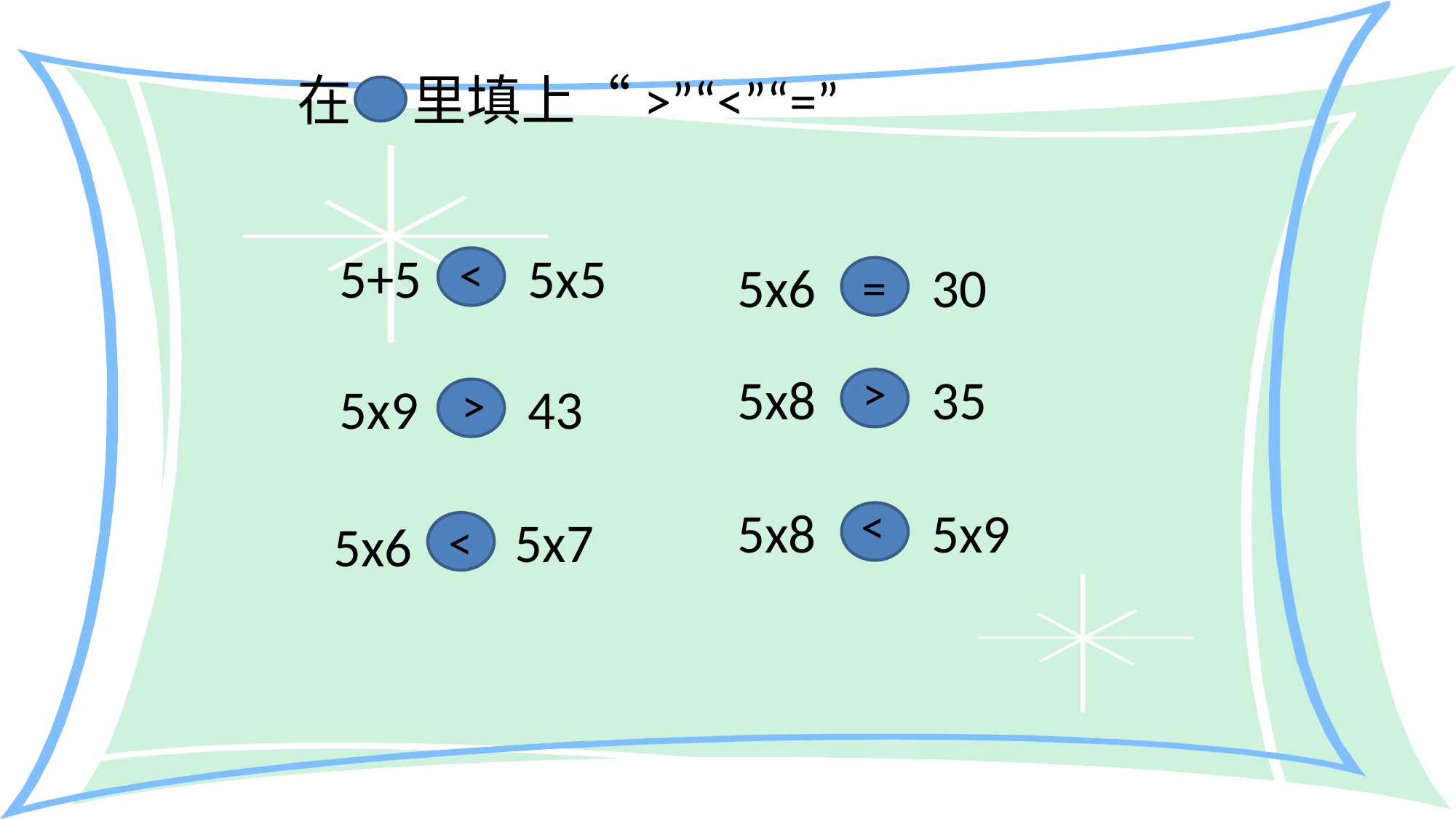

在     里填上“>”“<”“=”

5+5
<
5x5
5x6

30
=

>
5x8
35
>
43
5x9

<
5x9
5x8

5x7
5x6
<